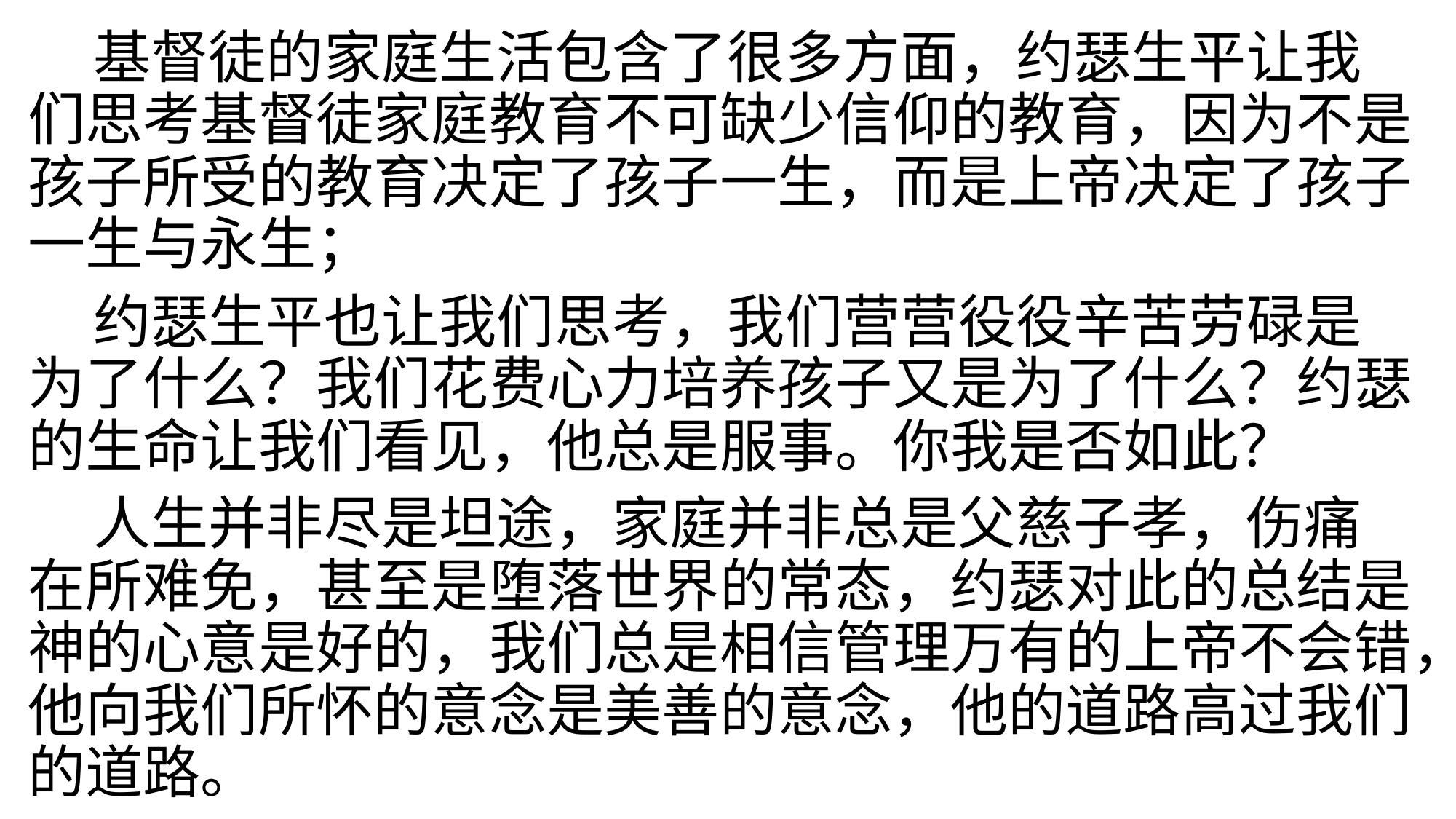

基督徒的家庭生活包含了很多方面，约瑟生平让我们思考基督徒家庭教育不可缺少信仰的教育，因为不是孩子所受的教育决定了孩子一生，而是上帝决定了孩子一生与永生；
    约瑟生平也让我们思考，我们营营役役辛苦劳碌是为了什么？我们花费心力培养孩子又是为了什么？约瑟的生命让我们看见，他总是服事。你我是否如此？
    人生并非尽是坦途，家庭并非总是父慈子孝，伤痛在所难免，甚至是堕落世界的常态，约瑟对此的总结是神的心意是好的，我们总是相信管理万有的上帝不会错，他向我们所怀的意念是美善的意念，他的道路高过我们的道路。